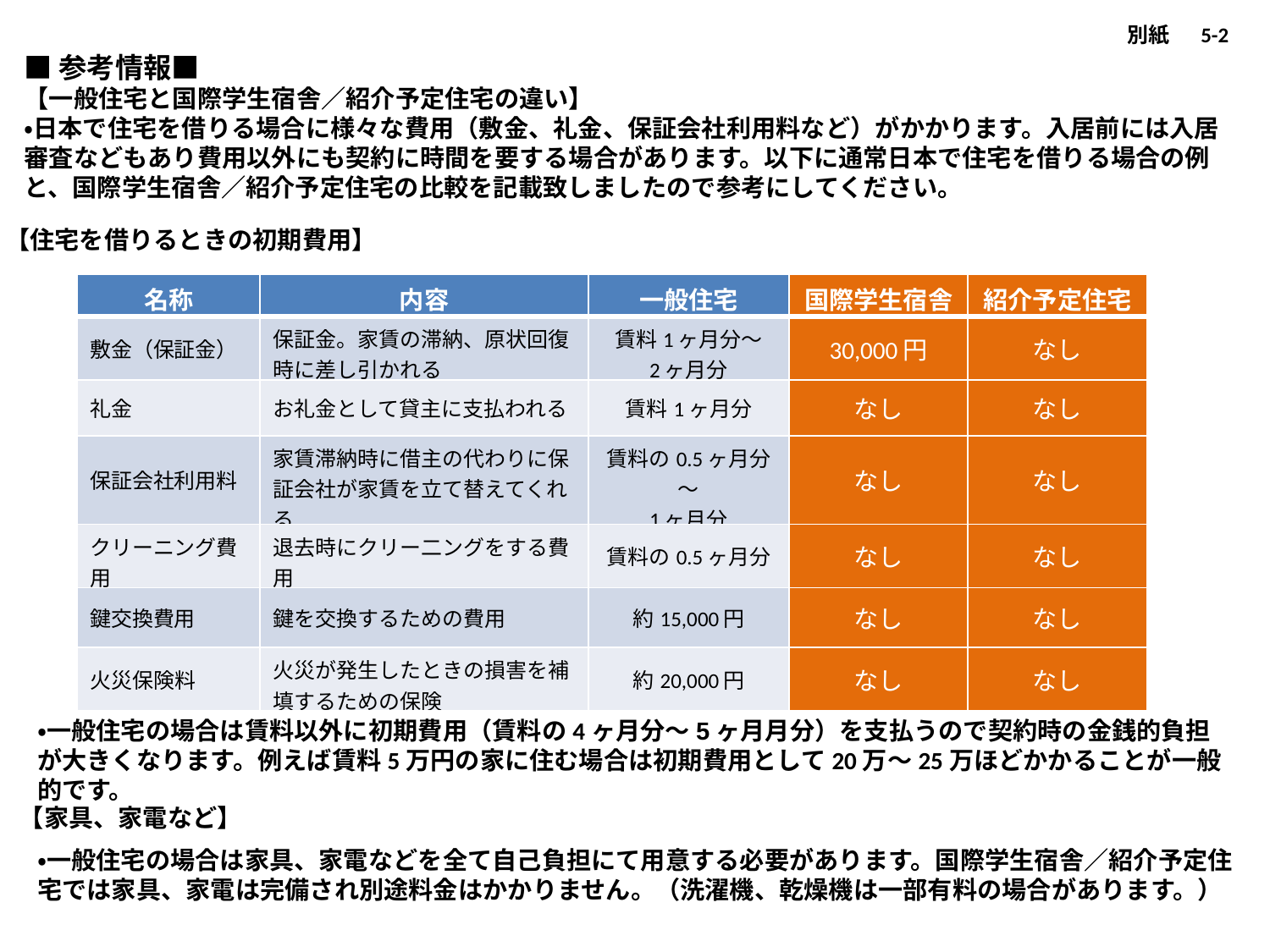

別紙　 5-2
■参考情報■
【一般住宅と国際学生宿舎／紹介予定住宅の違い】
・日本で住宅を借りる場合に様々な費用（敷金、礼金、保証会社利用料など）がかかります。入居前には入居審査などもあり費用以外にも契約に時間を要する場合があります。以下に通常日本で住宅を借りる場合の例と、国際学生宿舎／紹介予定住宅の比較を記載致しましたので参考にしてください。
【住宅を借りるときの初期費用】
| 名称 | 内容 | 一般住宅 | 国際学生宿舎 | 紹介予定住宅 |
| --- | --- | --- | --- | --- |
| 敷金（保証金） | 保証金。家賃の滞納、原状回復時に差し引かれる | 賃料1ヶ月分〜 2ヶ月分 | 30,000円 | なし |
| 礼金 | お礼金として貸主に支払われる | 賃料1ヶ月分 | なし | なし |
| 保証会社利用料 | 家賃滞納時に借主の代わりに保証会社が家賃を立て替えてくれる | 賃料の0.5ヶ月分〜 1ヶ月分 | なし | なし |
| クリーニング費用 | 退去時にクリー二ングをする費用 | 賃料の0.5ヶ月分 | なし | なし |
| 鍵交換費用 | 鍵を交換するための費用 | 約15,000円 | なし | なし |
| 火災保険料 | 火災が発生したときの損害を補填するための保険 | 約20,000円 | なし | なし |
・一般住宅の場合は賃料以外に初期費用（賃料の4ヶ月分〜5ヶ月月分）を支払うので契約時の金銭的負担が大きくなります。例えば賃料5万円の家に住む場合は初期費用として20万〜25万ほどかかることが一般的です。
【家具、家電など】
・一般住宅の場合は家具、家電などを全て自己負担にて用意する必要があります。国際学生宿舎／紹介予定住宅では家具、家電は完備され別途料金はかかりません。（洗濯機、乾燥機は一部有料の場合があります。）